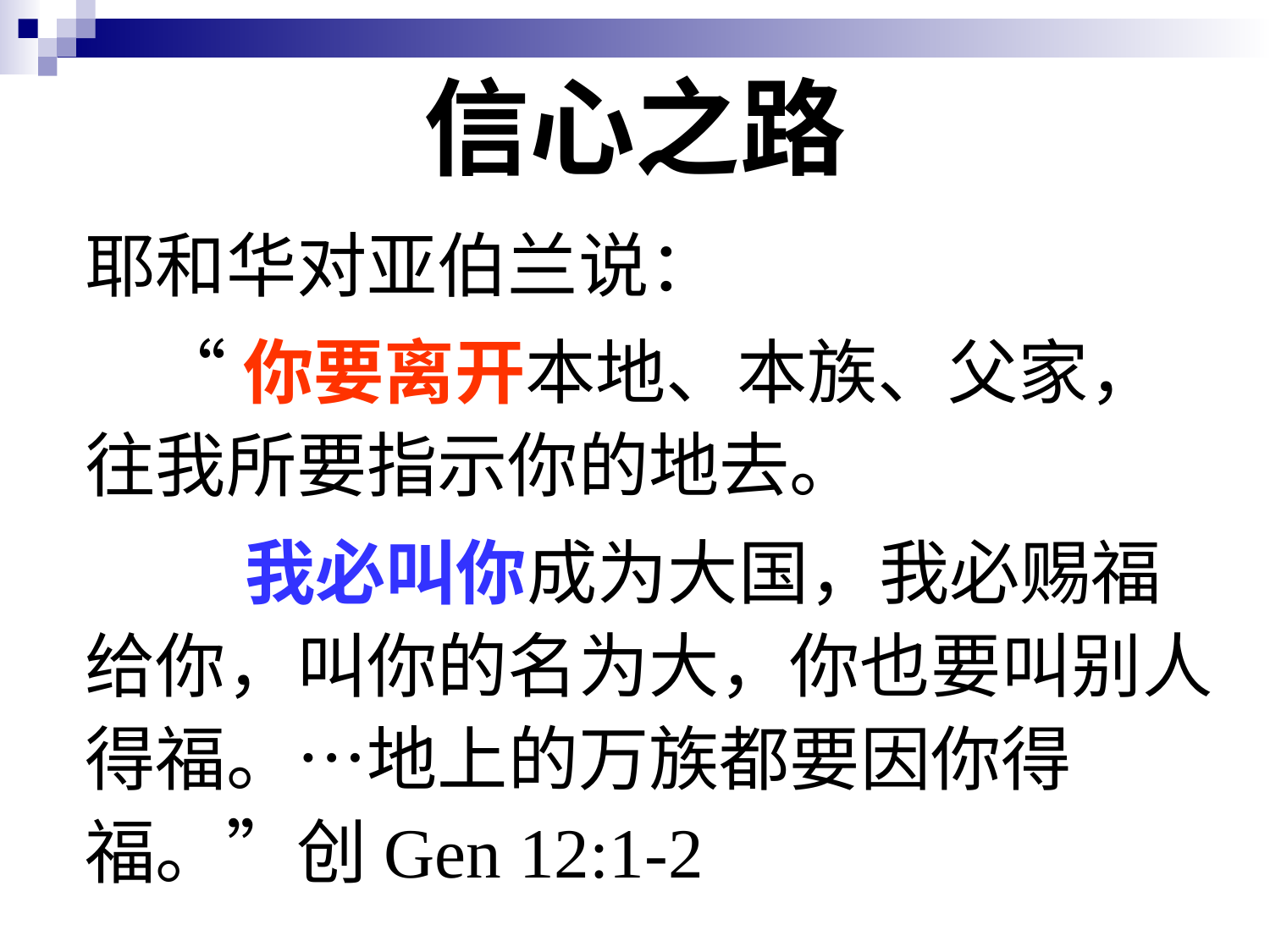

# 信心之路
	耶和华对亚伯兰说：
	  “你要离开本地、本族、父家，往我所要指示你的地去。
		 我必叫你成为大国，我必赐福给你，叫你的名为大，你也要叫别人得福。…地上的万族都要因你得福。”创Gen 12:1-2